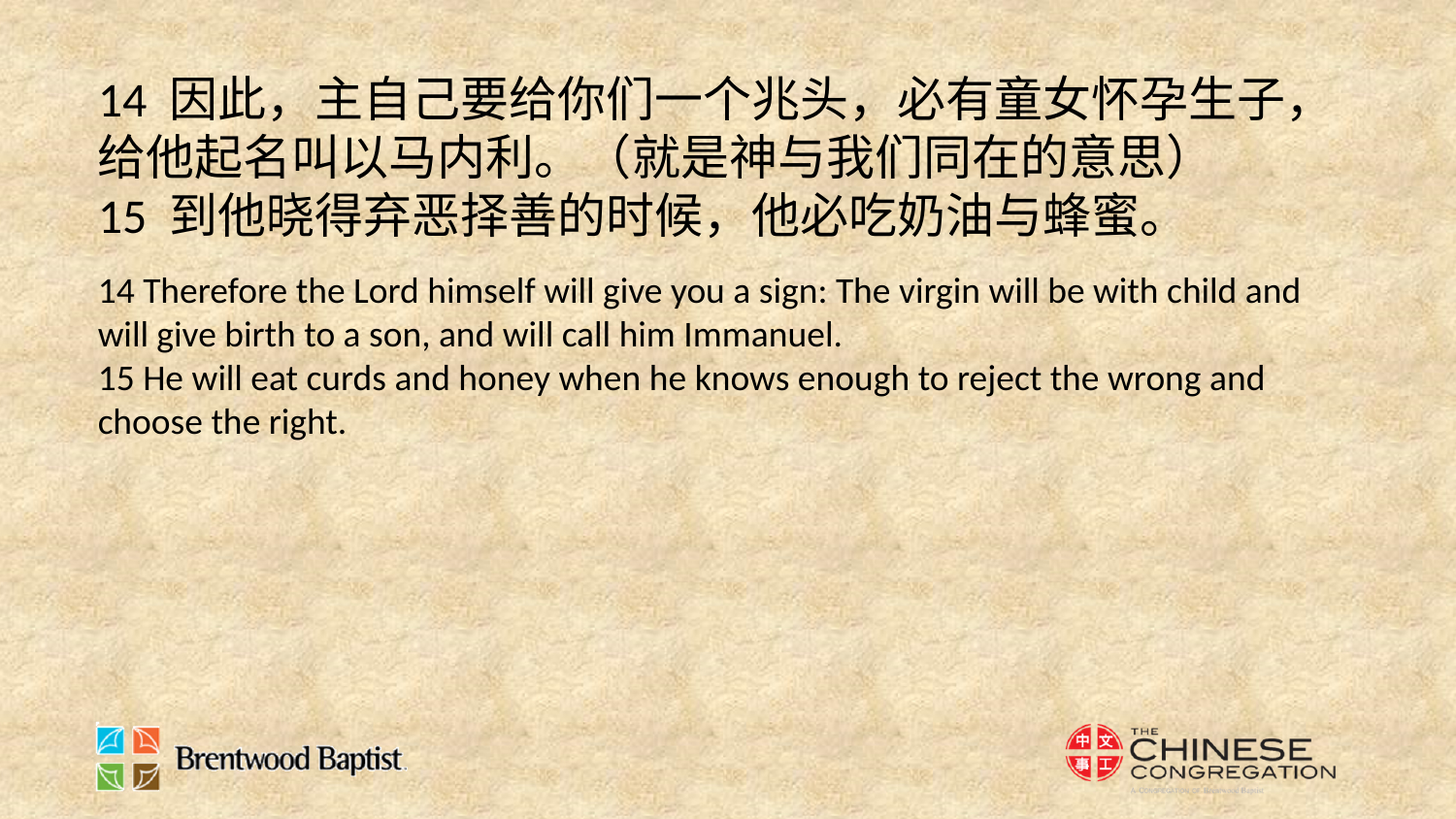

14 因此，主自己要给你们一个兆头，必有童女怀孕生子，给他起名叫以马内利。（就是神与我们同在的意思）
15 到他晓得弃恶择善的时候，他必吃奶油与蜂蜜。

14 Therefore the Lord himself will give you a sign: The virgin will be with child and will give birth to a son, and will call him Immanuel.
15 He will eat curds and honey when he knows enough to reject the wrong and choose the right.